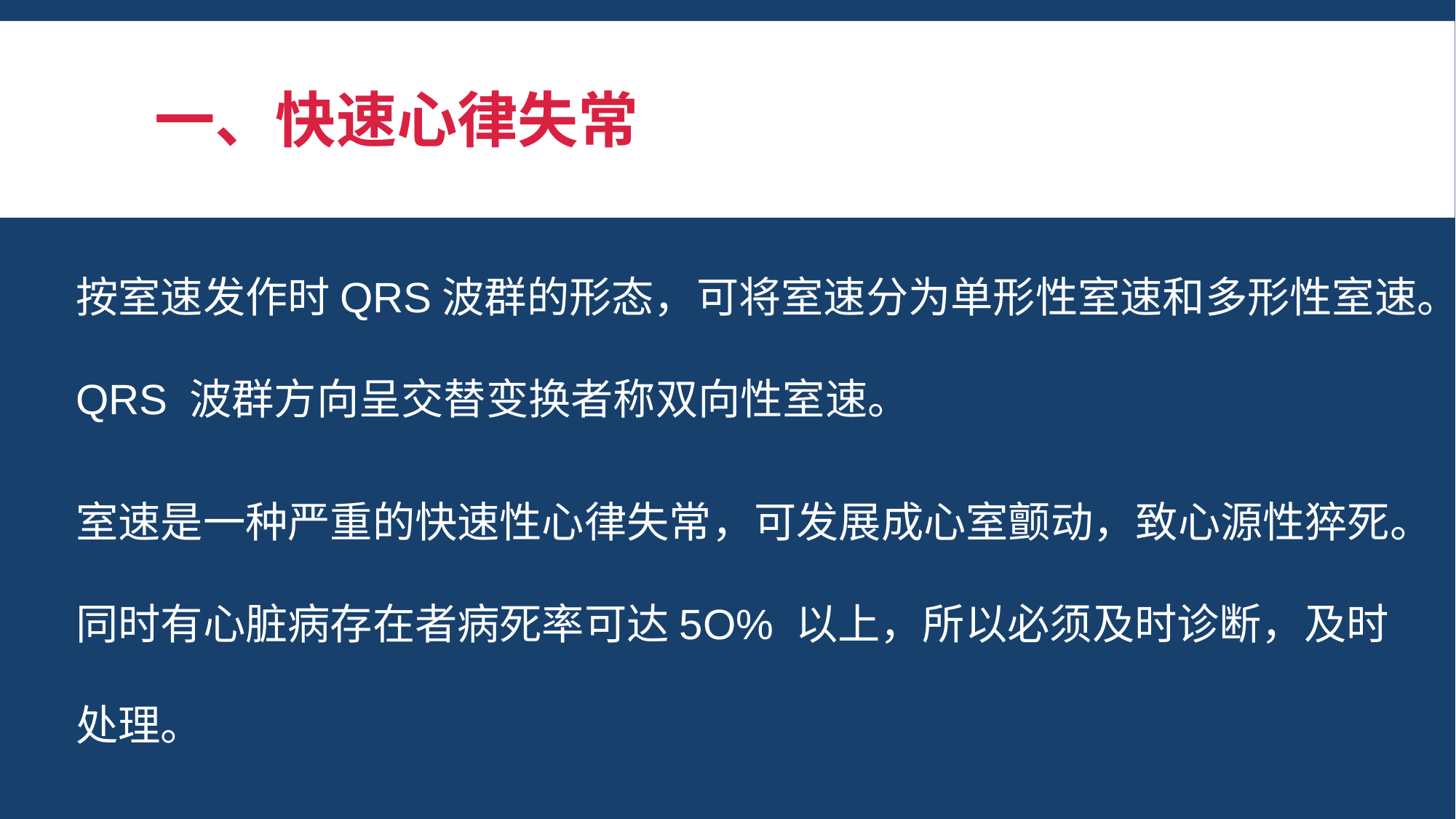

# 一、快速心律失常
按室速发作时QRS波群的形态，可将室速分为单形性室速和多形性室速。QRS 波群方向呈交替变换者称双向性室速。
室速是一种严重的快速性心律失常，可发展成心室颤动，致心源性猝死。同时有心脏病存在者病死率可达5O% 以上，所以必须及时诊断，及时处理。